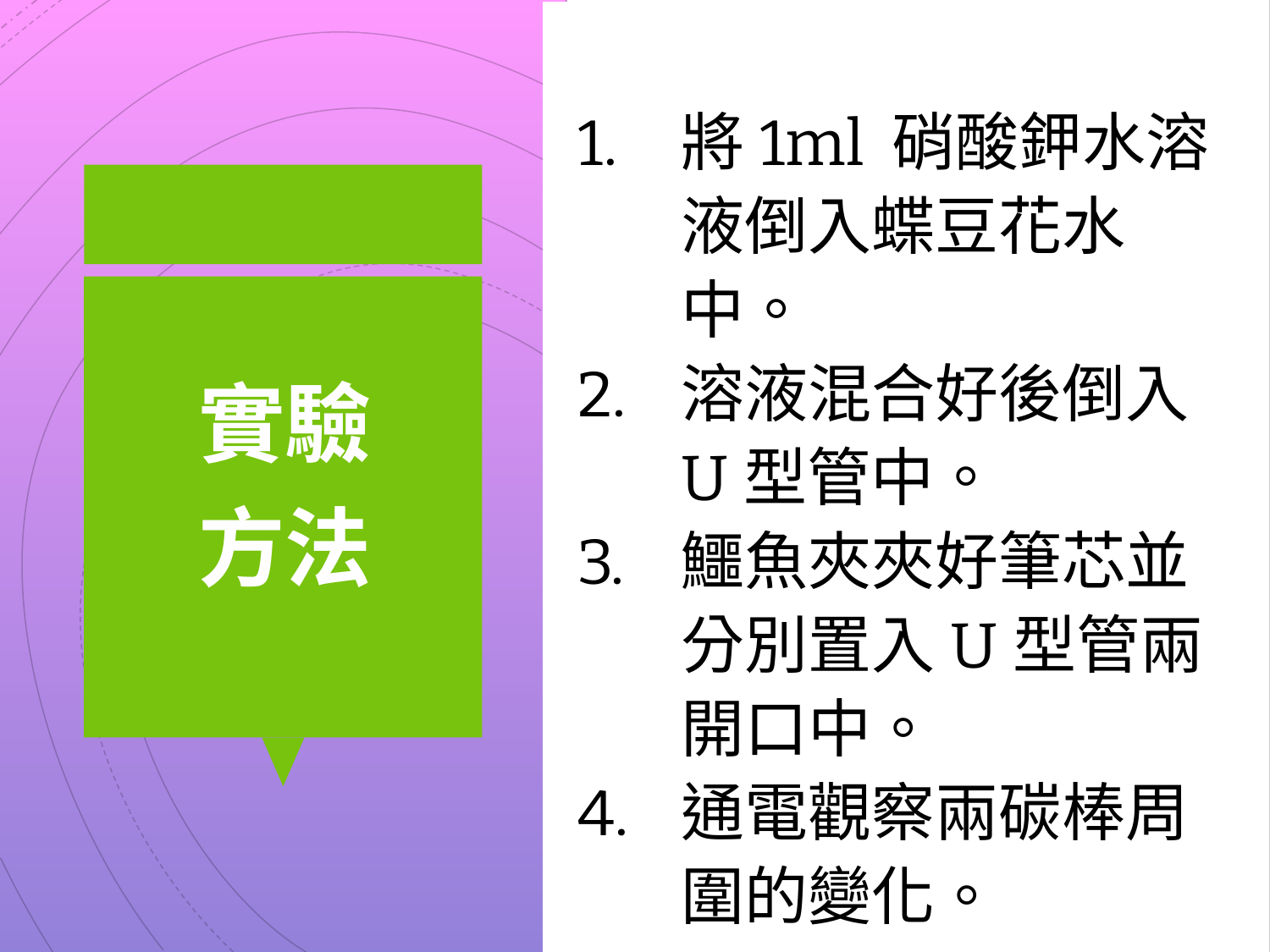

詹姆斯·柯里

碳酸氫鈉

將1ml 硝酸鉀水溶液倒入蝶豆花水中。
溶液混合好後倒入U型管中。
鱷魚夾夾好筆芯並分別置入U型管兩開口中。
通電觀察兩碳棒周圍的變化。

# 實驗 方法